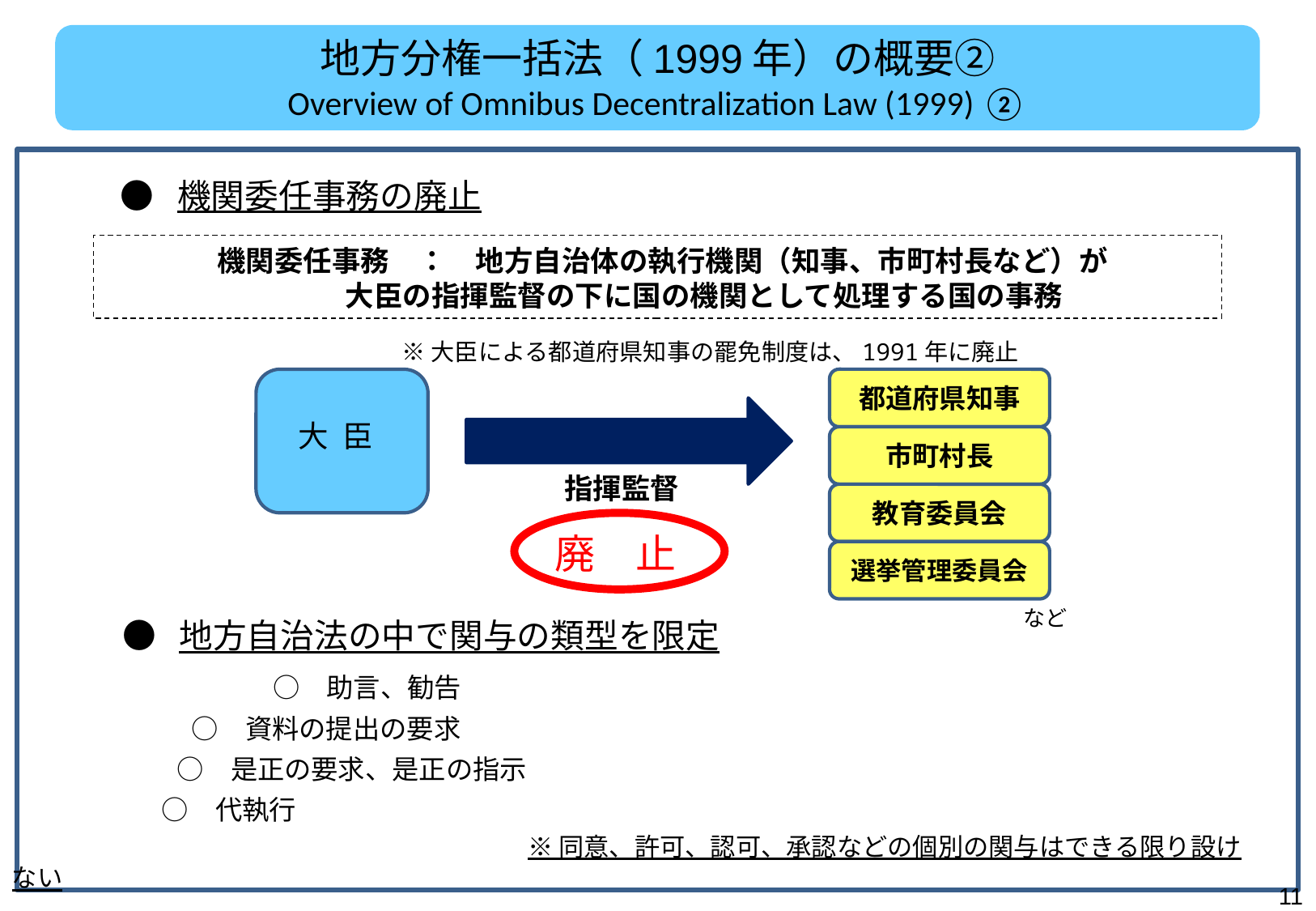

地方分権一括法（1999年）の概要②
Overview of Omnibus Decentralization Law (1999) ②

  ●  機関委任事務の廃止
　　　   機関委任事務　：　地方自治体の執行機関（知事、市町村長など）が
                                    大臣の指揮監督の下に国の機関として処理する国の事務
※大臣による都道府県知事の罷免制度は、1991年に廃止

都道府県知事

   大  臣
市町村長
指揮監督
教育委員会

廃　止
選挙管理委員会
など

　　　　　　　　   ○　助言、勧告
　　　　　　   ○　資料の提出の要求
　　　　 　    ○　是正の要求、是正の指示
　 　　　      ○　代執行
　　　　　　　　　　　　　　　　　※ 同意、許可、認可、承認などの個別の関与はできる限り設けない
 ●  地方自治法の中で関与の類型を限定
11